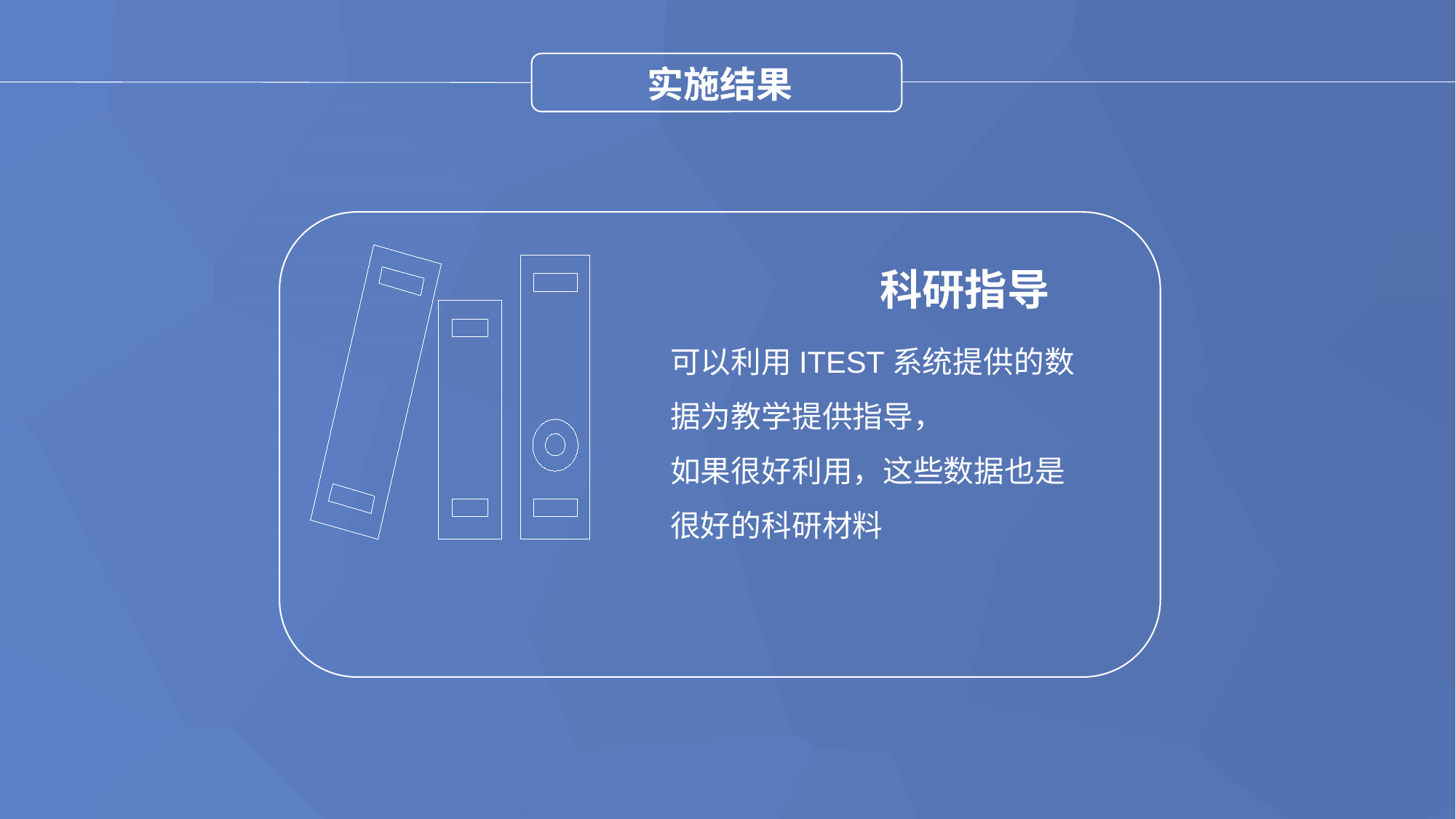

实施结果

科研指导
可以利用ITEST系统提供的数据为教学提供指导，
如果很好利用，这些数据也是很好的科研材料